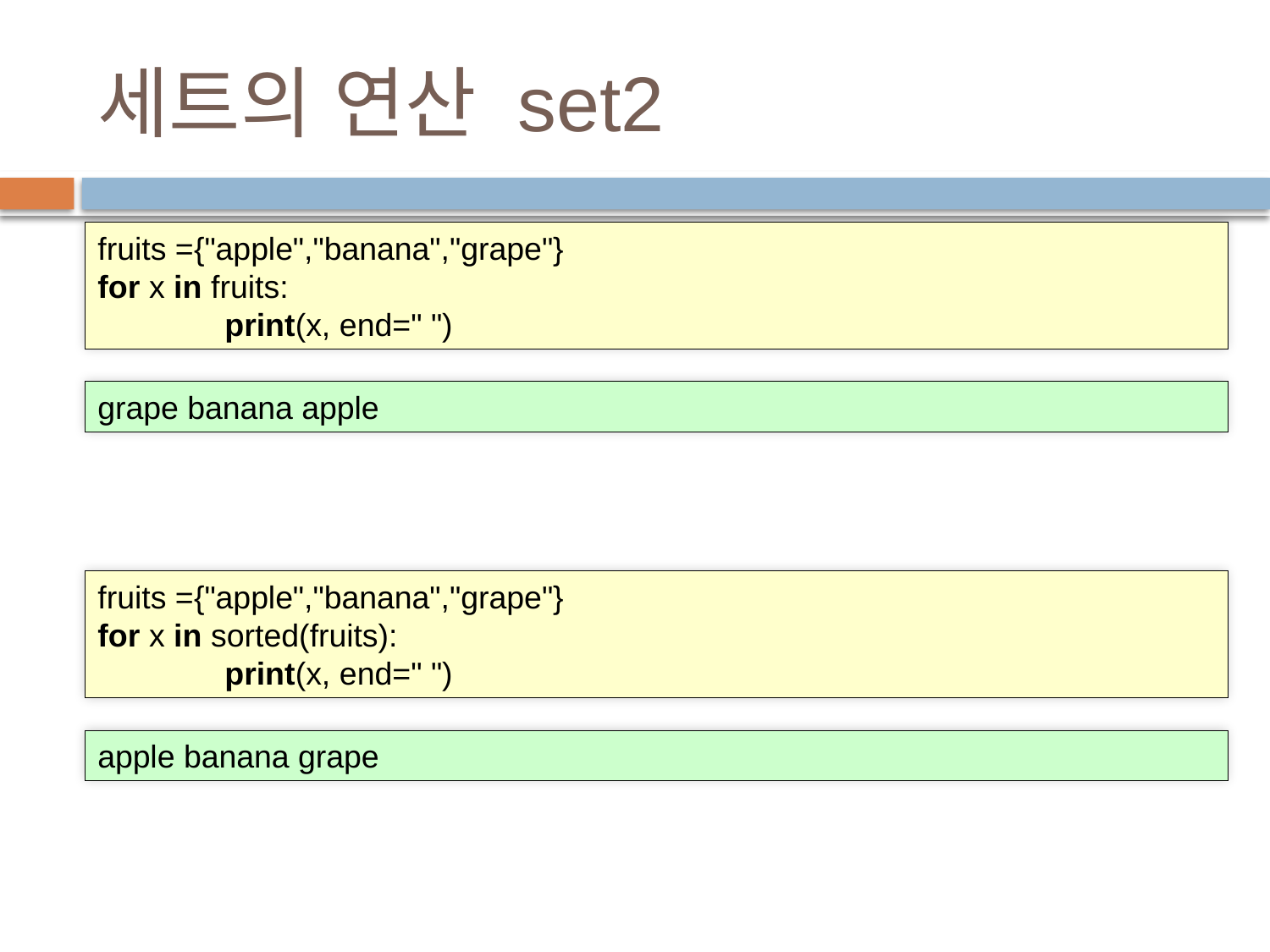

# 세트의 연산 set2
fruits ={"apple","banana","grape"}
for x in fruits:
	print(x, end=" ")
grape banana apple
fruits ={"apple","banana","grape"}
for x in sorted(fruits):
	print(x, end=" ")
apple banana grape